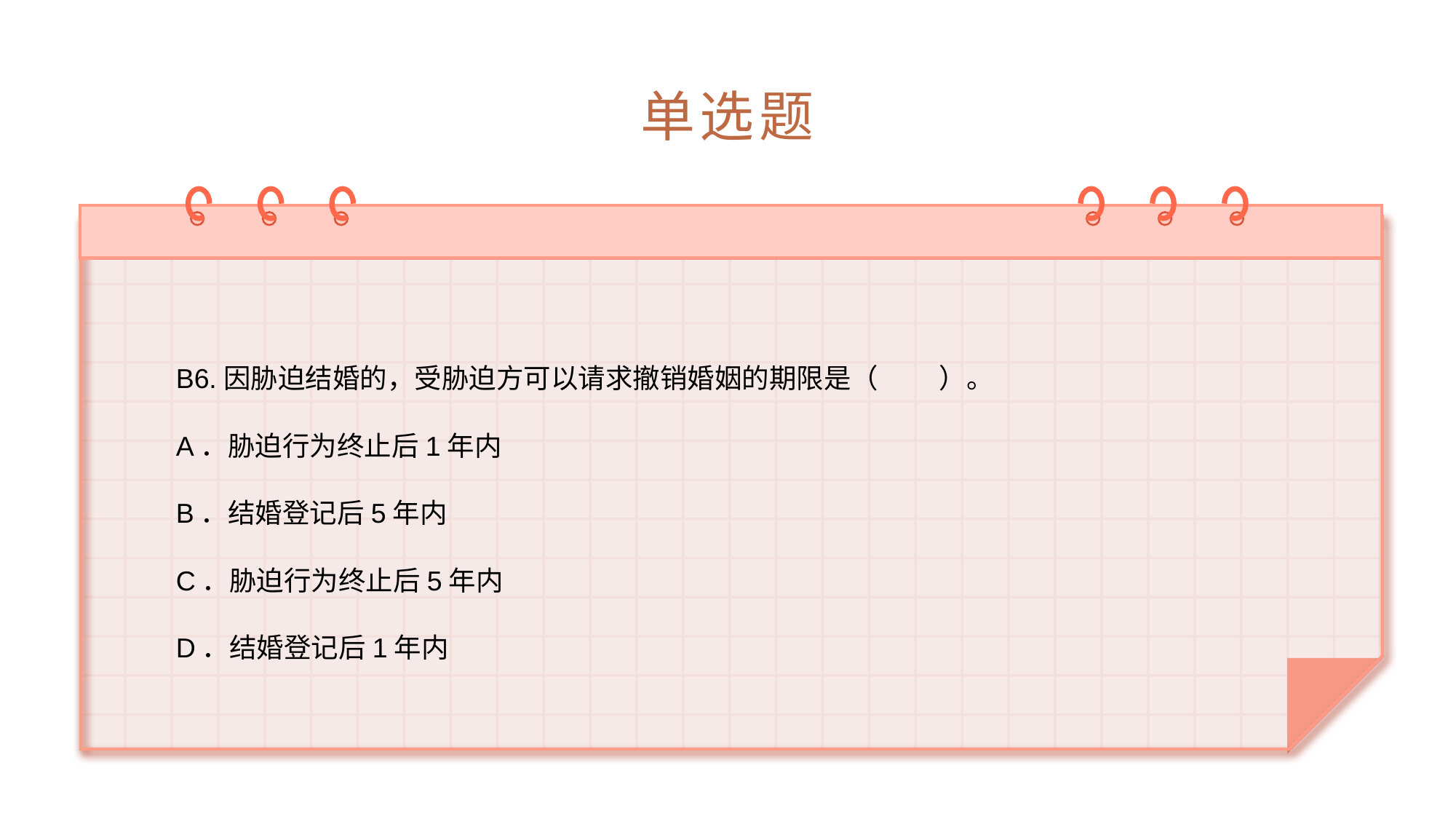

# 单选题

B6.因胁迫结婚的，受胁迫方可以请求撤销婚姻的期限是（　 　）。
A．胁迫行为终止后1年内
B．结婚登记后5年内
C．胁迫行为终止后5年内
D．结婚登记后1年内